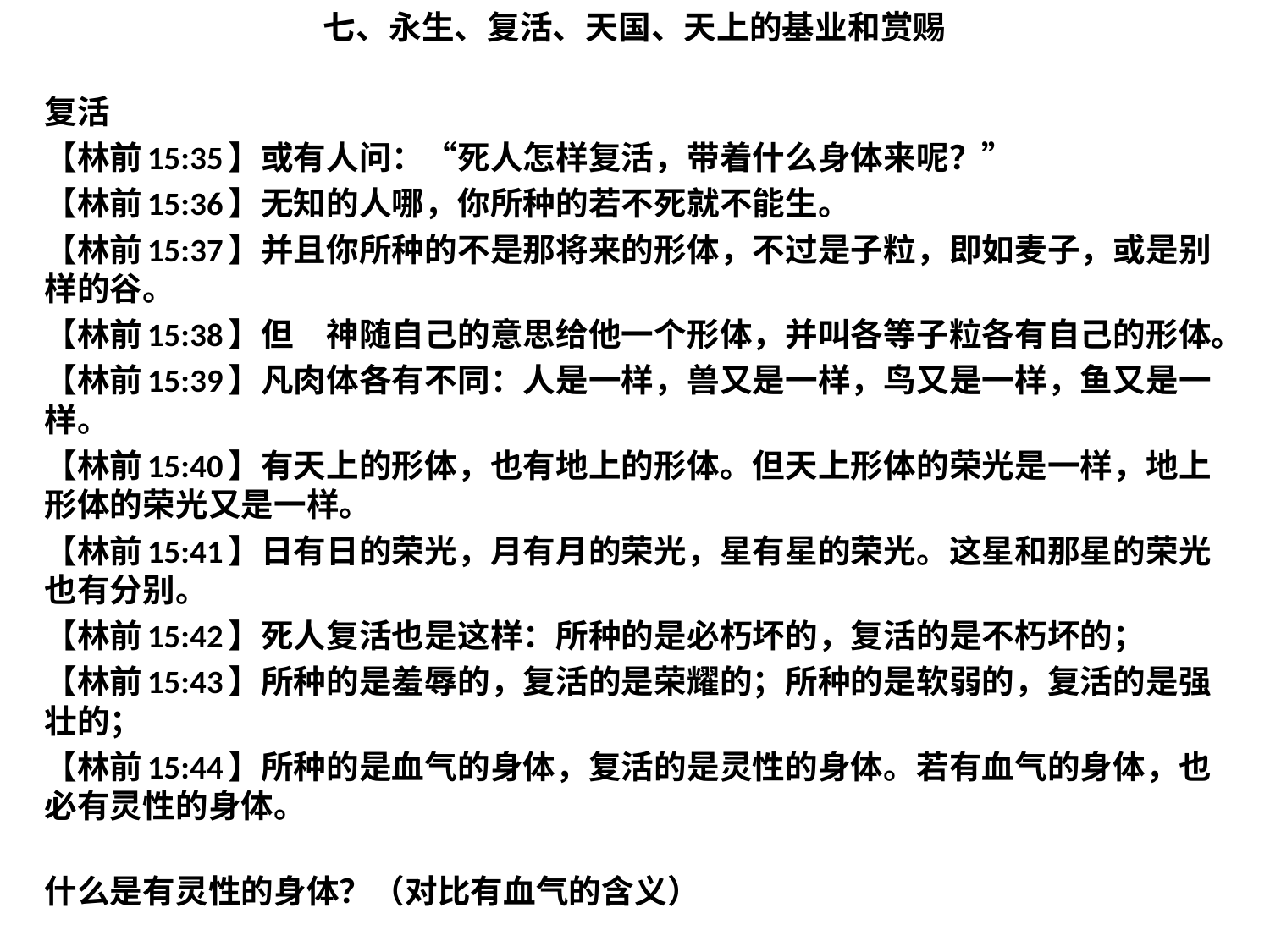

七、永生、复活、天国、天上的基业和赏赐
复活
【林前15:35】或有人问：“死人怎样复活，带着什么身体来呢？”
【林前15:36】无知的人哪，你所种的若不死就不能生。
【林前15:37】并且你所种的不是那将来的形体，不过是子粒，即如麦子，或是别样的谷。
【林前15:38】但　神随自己的意思给他一个形体，并叫各等子粒各有自己的形体。
【林前15:39】凡肉体各有不同：人是一样，兽又是一样，鸟又是一样，鱼又是一样。
【林前15:40】有天上的形体，也有地上的形体。但天上形体的荣光是一样，地上形体的荣光又是一样。
【林前15:41】日有日的荣光，月有月的荣光，星有星的荣光。这星和那星的荣光也有分别。
【林前15:42】死人复活也是这样：所种的是必朽坏的，复活的是不朽坏的；
【林前15:43】所种的是羞辱的，复活的是荣耀的；所种的是软弱的，复活的是强壮的；
【林前15:44】所种的是血气的身体，复活的是灵性的身体。若有血气的身体，也必有灵性的身体。
什么是有灵性的身体？（对比有血气的含义）
#